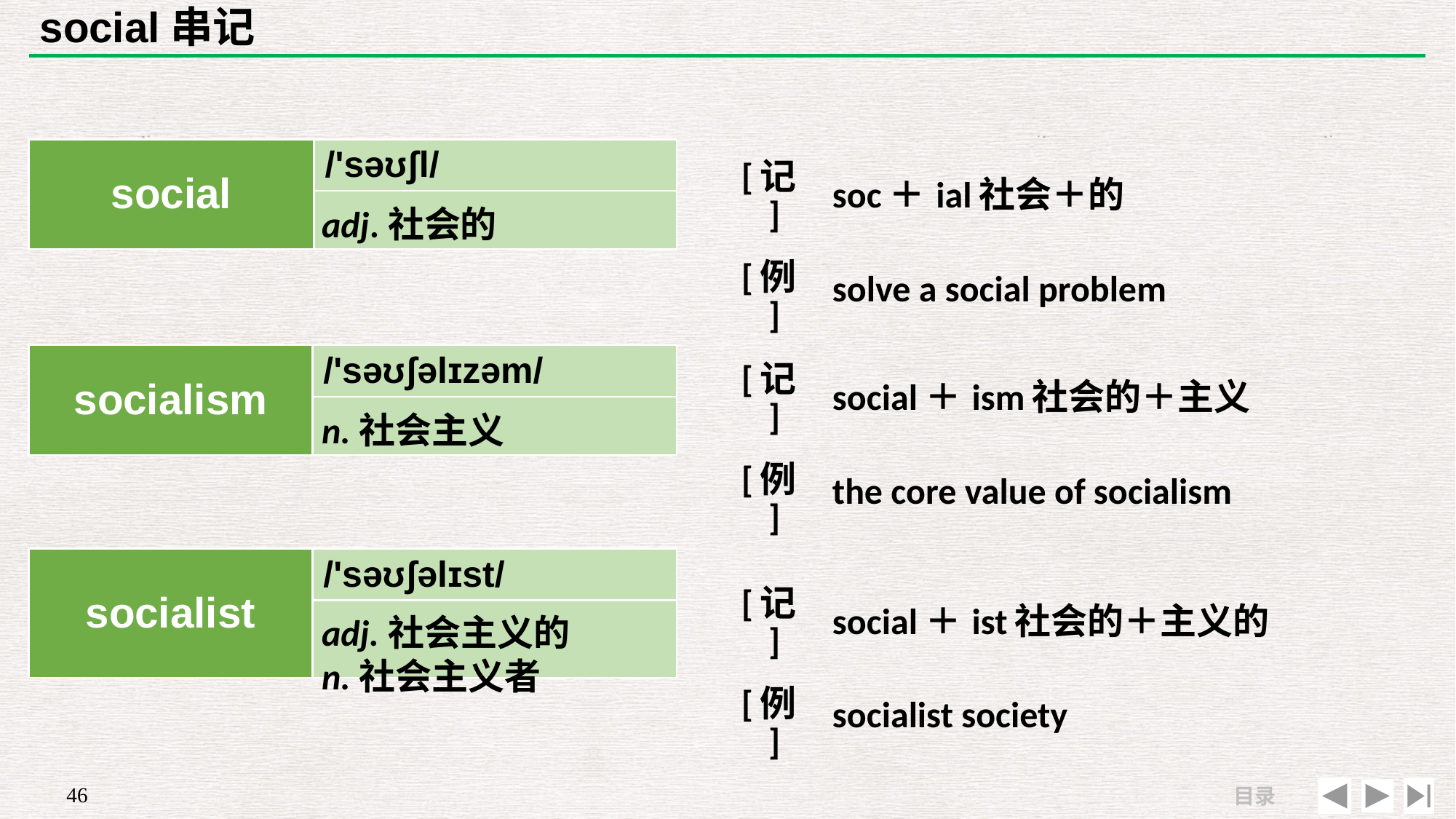

# social串记

| social | /'səʊʃl/ |
| --- | --- |
|  |  |
| [记] | soc＋ial社会＋的 |
| --- | --- |
| [例] | solve a social problem |
adj.社会的
| [记] | social＋ism社会的＋主义 |
| --- | --- |
| [例] | the core value of socialism |
| socialism | /'səʊʃəlɪzəm/ |
| --- | --- |
|  |  |
n.社会主义
| socialist | /'səʊʃəlɪst/ |
| --- | --- |
|  |  |
| [记] | social＋ist社会的＋主义的 |
| --- | --- |
| [例] | socialist society |
adj.社会主义的
n.社会主义者